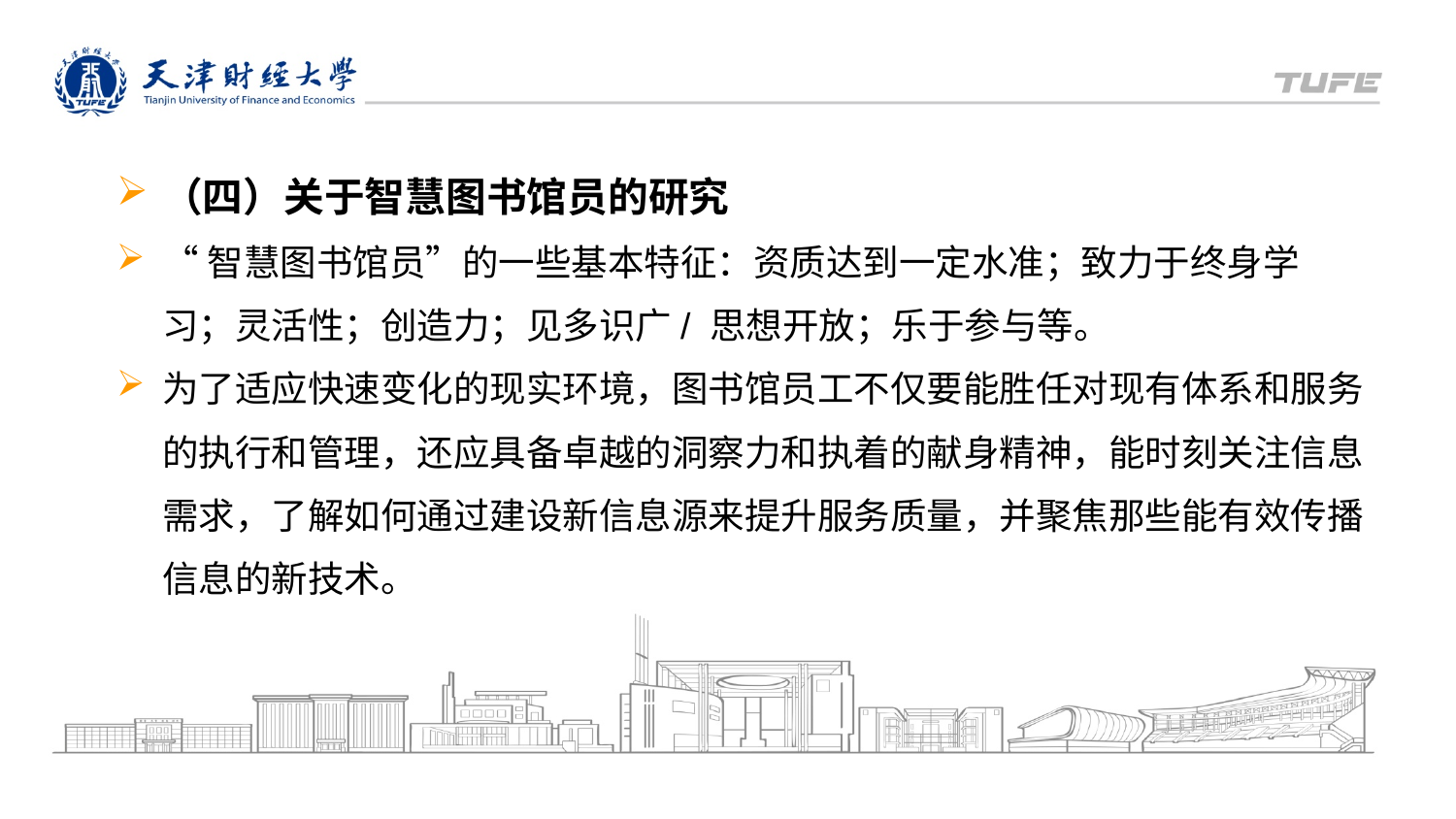

（四）关于智慧图书馆员的研究
“智慧图书馆员”的一些基本特征：资质达到一定水准；致力于终身学习；灵活性；创造力；见多识广/ 思想开放；乐于参与等。
为了适应快速变化的现实环境，图书馆员工不仅要能胜任对现有体系和服务的执行和管理，还应具备卓越的洞察力和执着的献身精神，能时刻关注信息需求，了解如何通过建设新信息源来提升服务质量，并聚焦那些能有效传播信息的新技术。
天津财经大学XX
XXXX年X月X日